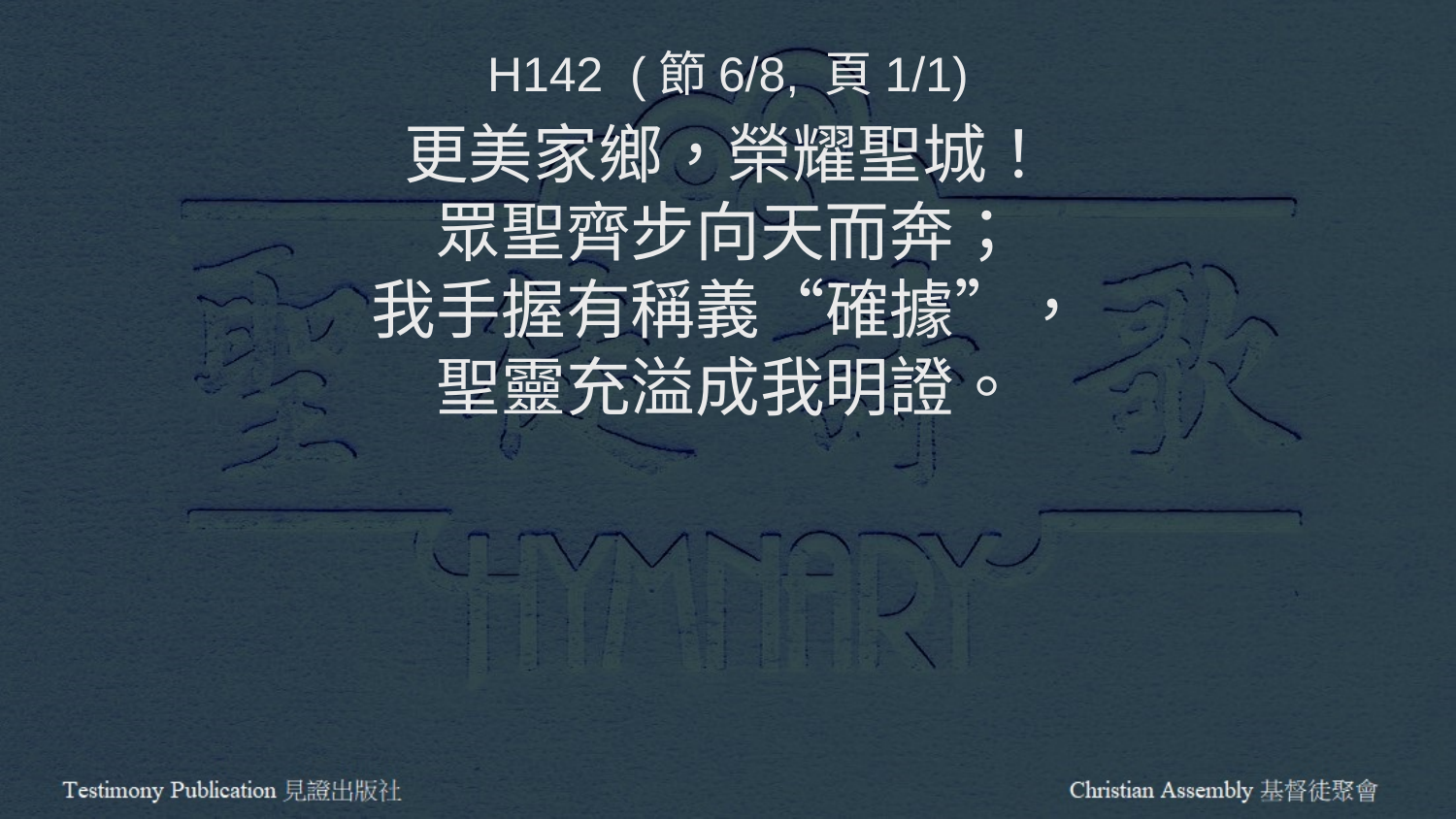

H142  (節6/8, 頁1/1)
更美家鄉，榮耀聖城！
眾聖齊步向天而奔；
我手握有稱義“確據”，
聖靈充溢成我明證。